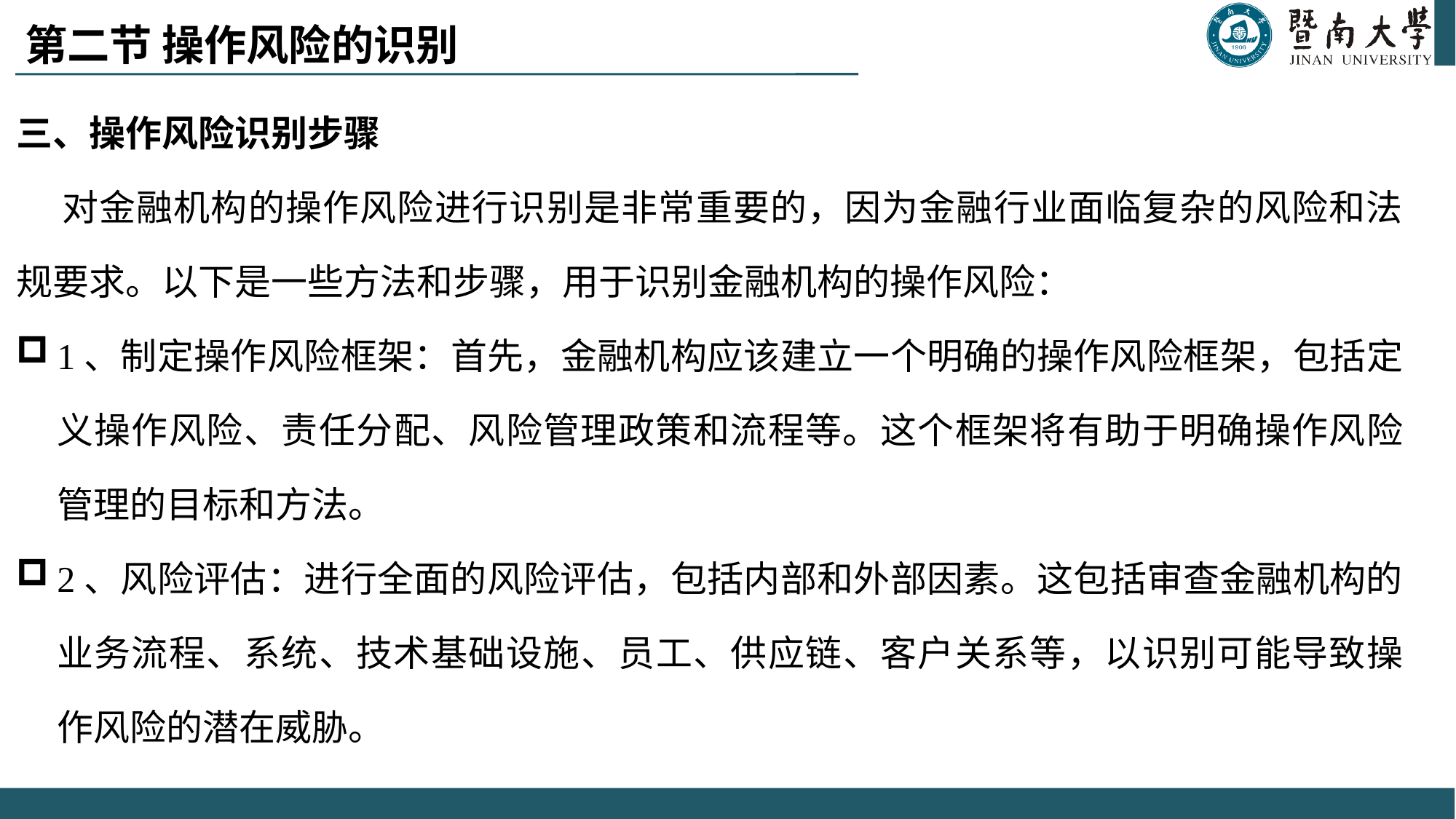

# 第二节 操作风险的识别
三、操作风险识别步骤
    对金融机构的操作风险进行识别是非常重要的，因为金融行业面临复杂的风险和法规要求。以下是一些方法和步骤，用于识别金融机构的操作风险：
1、制定操作风险框架：首先，金融机构应该建立一个明确的操作风险框架，包括定义操作风险、责任分配、风险管理政策和流程等。这个框架将有助于明确操作风险管理的目标和方法。
2、风险评估：进行全面的风险评估，包括内部和外部因素。这包括审查金融机构的业务流程、系统、技术基础设施、员工、供应链、客户关系等，以识别可能导致操作风险的潜在威胁。